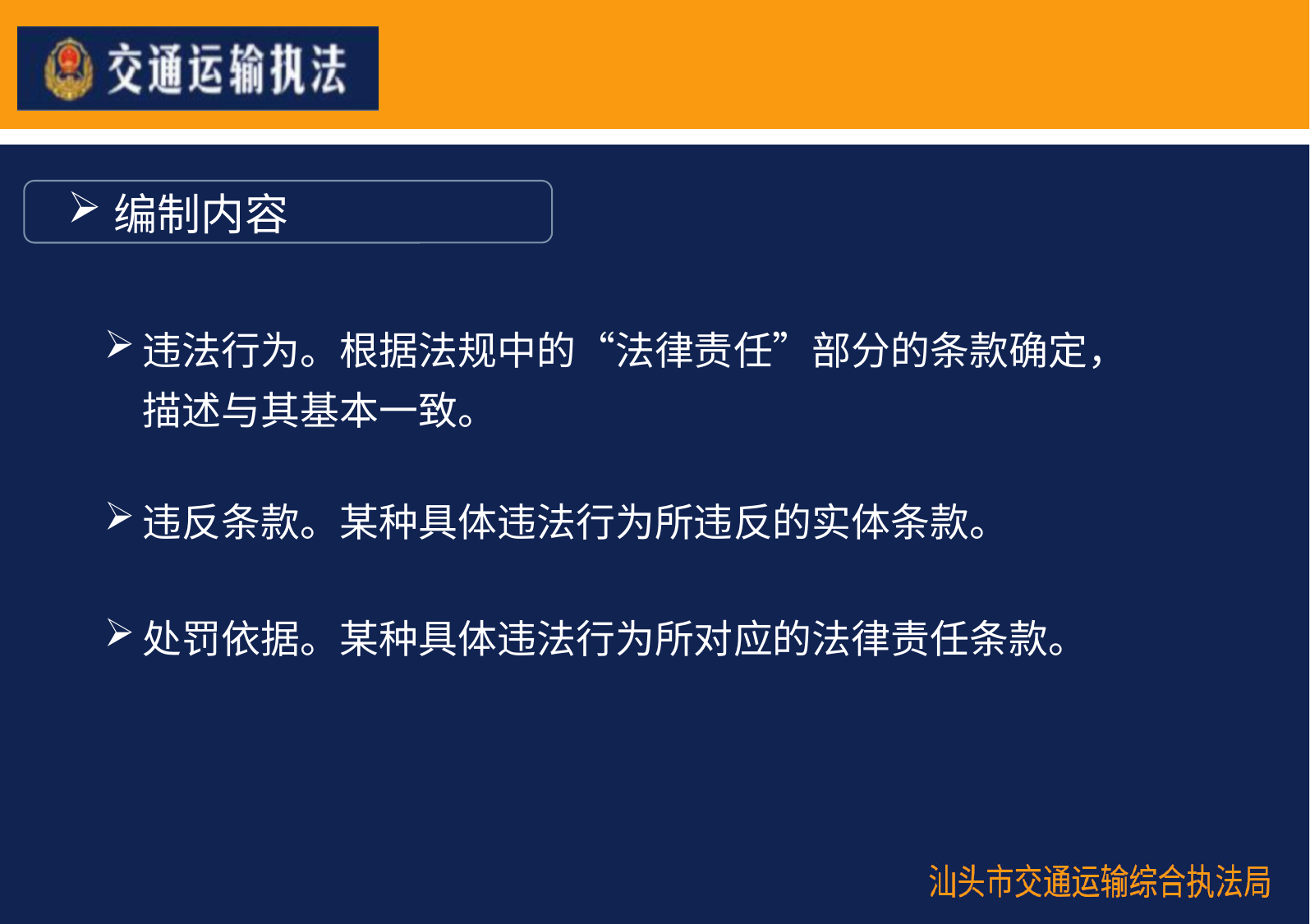

编制内容
违法行为。根据法规中的“法律责任”部分的条款确定，描述与其基本一致。
违反条款。某种具体违法行为所违反的实体条款。
处罚依据。某种具体违法行为所对应的法律责任条款。